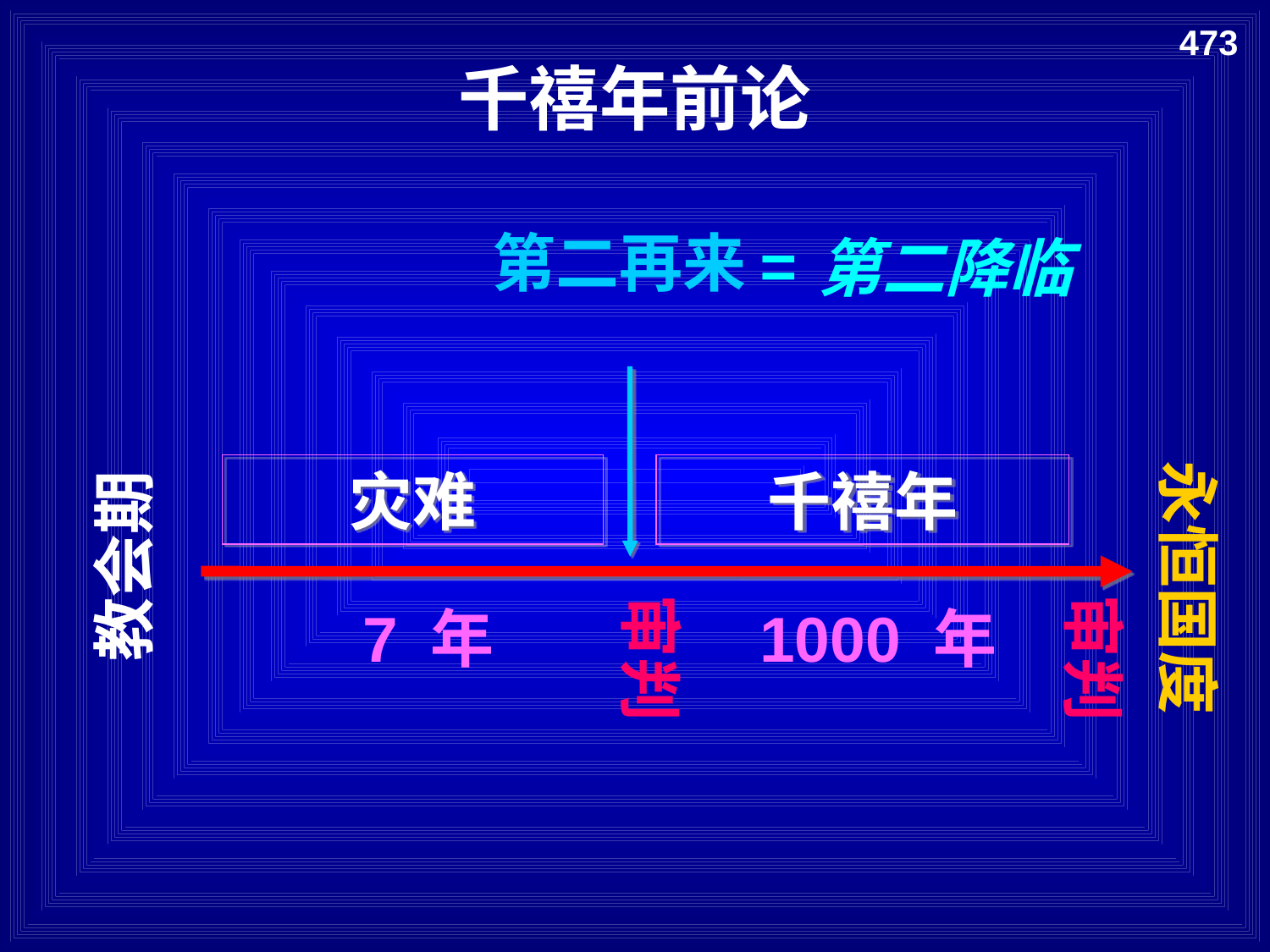

473
千禧年前论

第二再来
=
第二降临

灾难
千禧年
教会期
永恒国度

7 年
1000 年
审判
审判